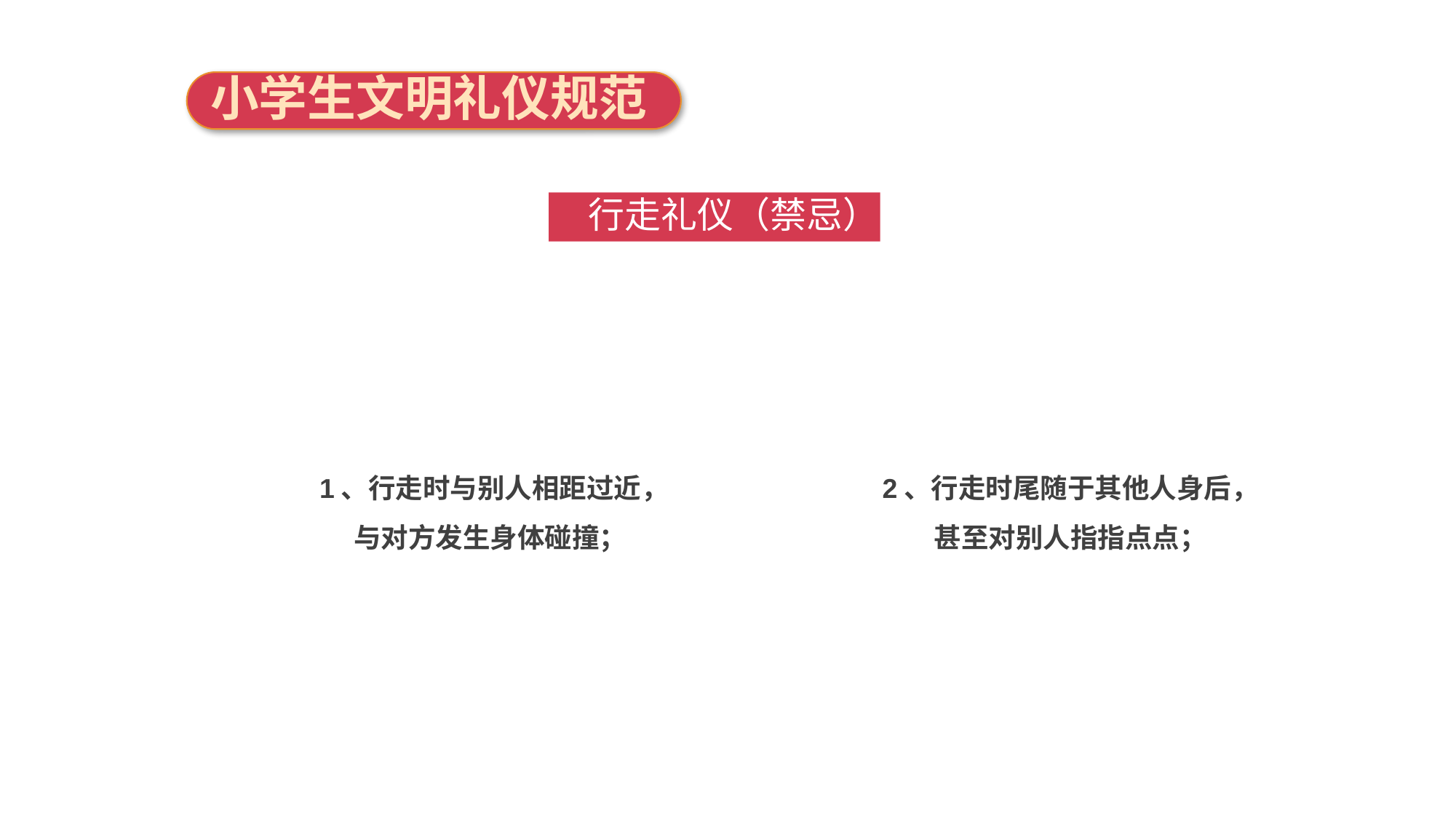

小学生文明礼仪规范

行走礼仪（禁忌）

 1、行走时与别人相距过近，与对方发生身体碰撞；
2、行走时尾随于其他人身后，甚至对别人指指点点；